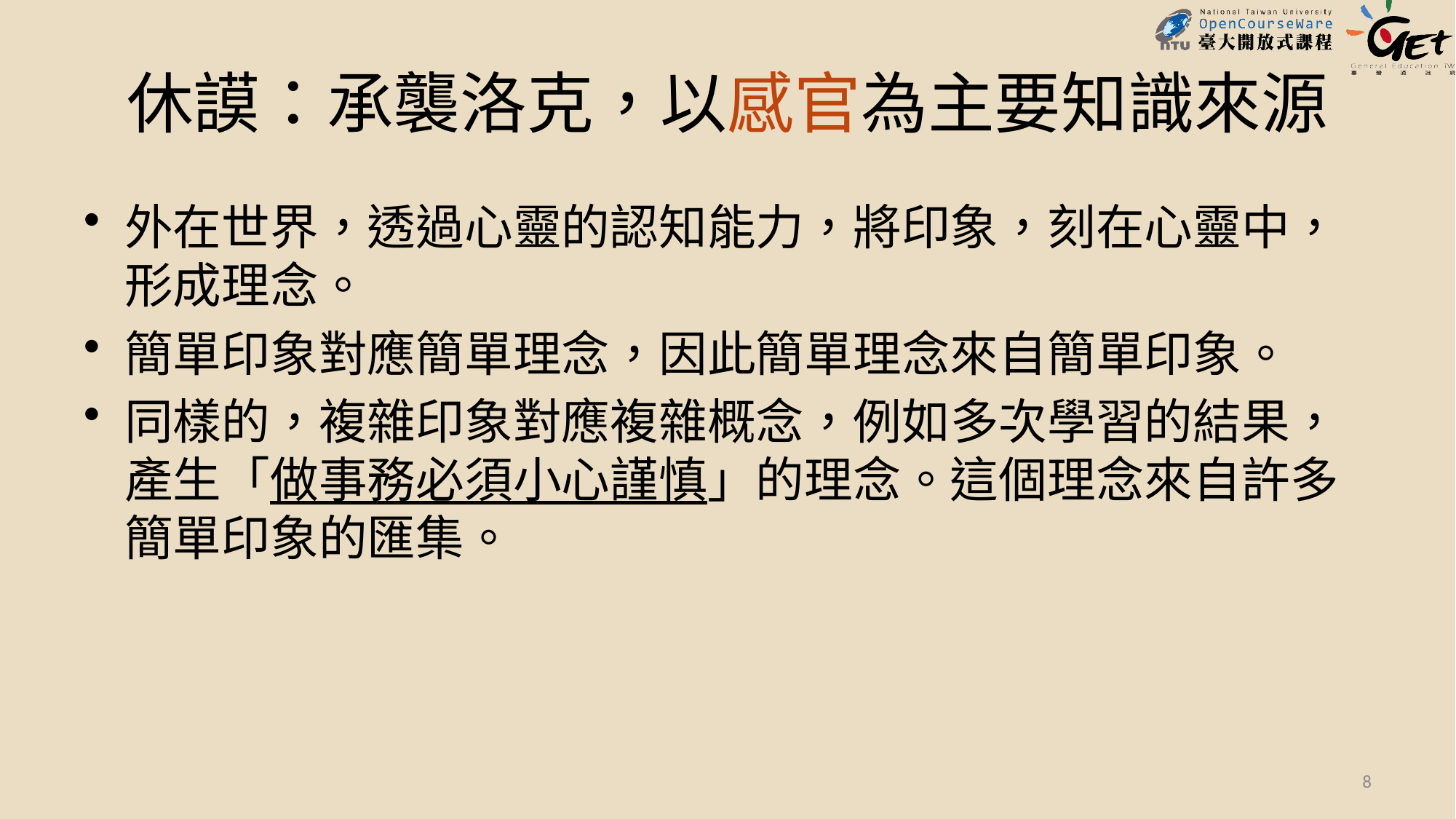

# 休謨：承襲洛克，以感官為主要知識來源
外在世界，透過心靈的認知能力，將印象，刻在心靈中，形成理念。
簡單印象對應簡單理念，因此簡單理念來自簡單印象。
同樣的，複雜印象對應複雜概念，例如多次學習的結果，產生「做事務必須小心謹慎」的理念。這個理念來自許多簡單印象的匯集。
8